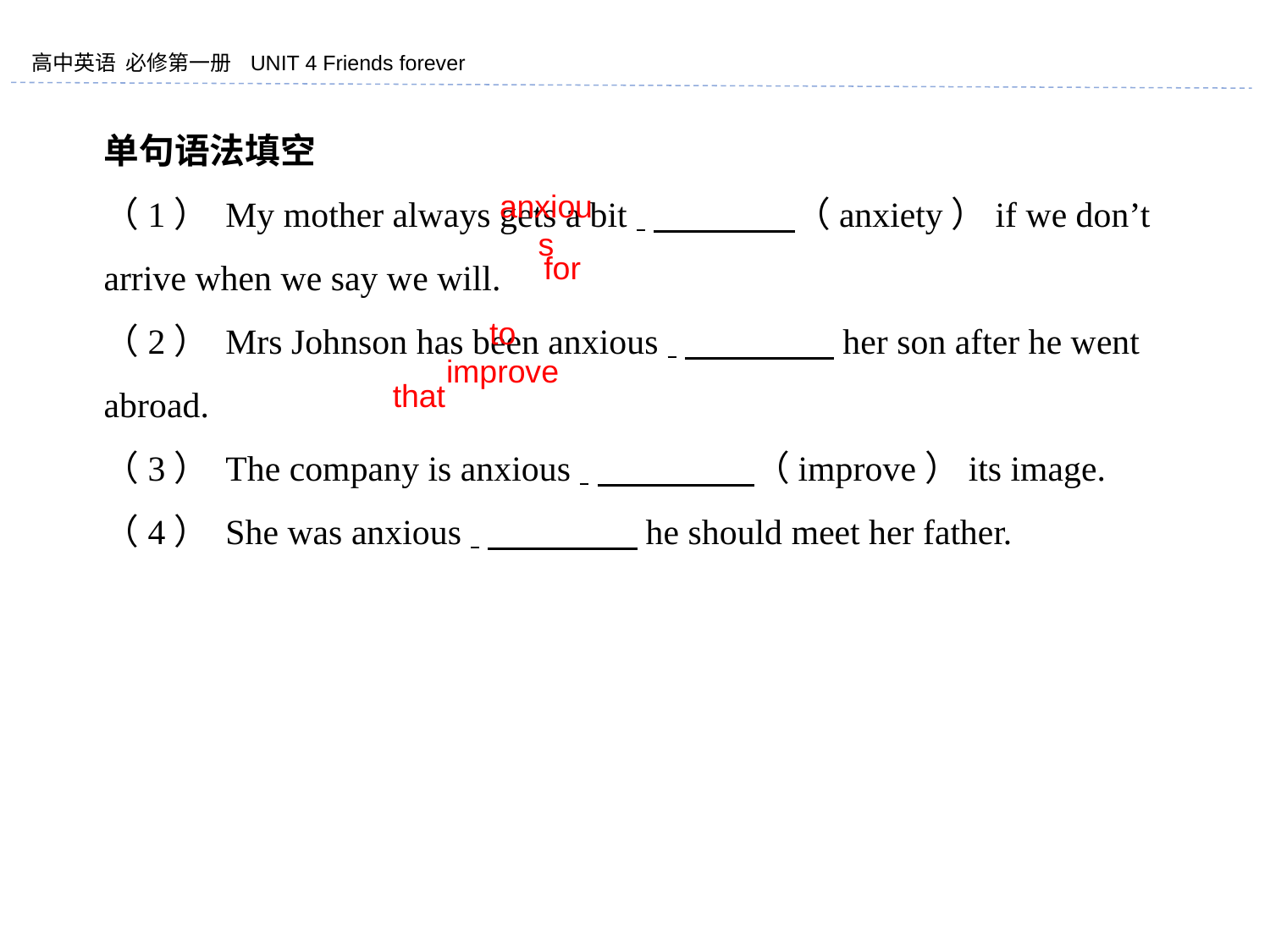

单句语法填空
（1） My mother always gets a bit  　　　　（anxiety）if we don’t arrive when we say we will.
（2） Mrs Johnson has been anxious  　　　　 her son after he went abroad.
（3） The company is anxious  　　  　　（improve）its image.
（4） She was anxious  　　　　 he should meet her father.
anxious
 for
to improve
that